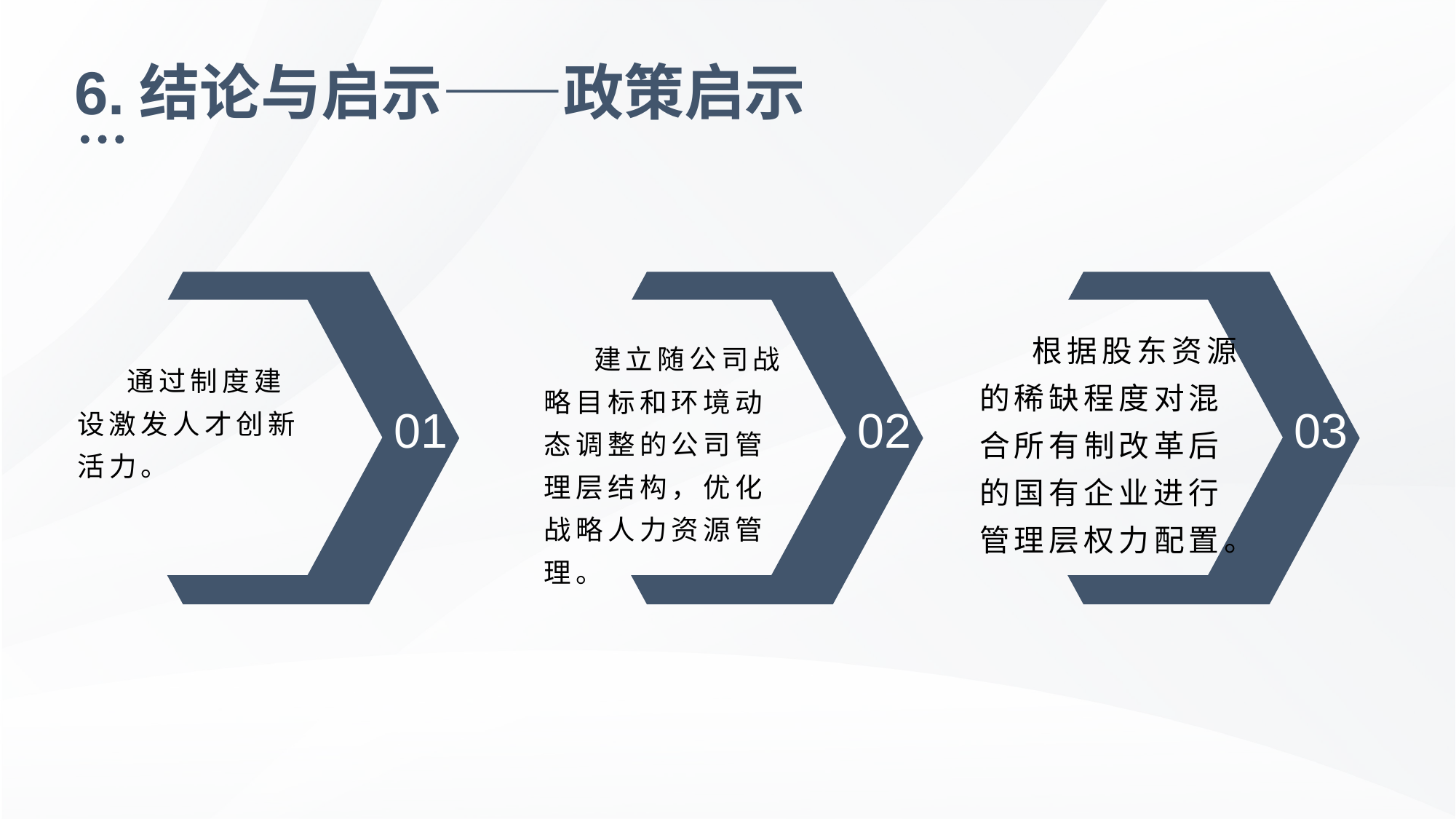

6.结论与启示——政策启示

    根据股东资源的稀缺程度对混合所有制改革后的国有企业进行管理层权力配置。
    建立随公司战略目标和环境动态调整的公司管理层结构，优化战略人力资源管理。
    通过制度建设激发人才创新活力。
01
02
03